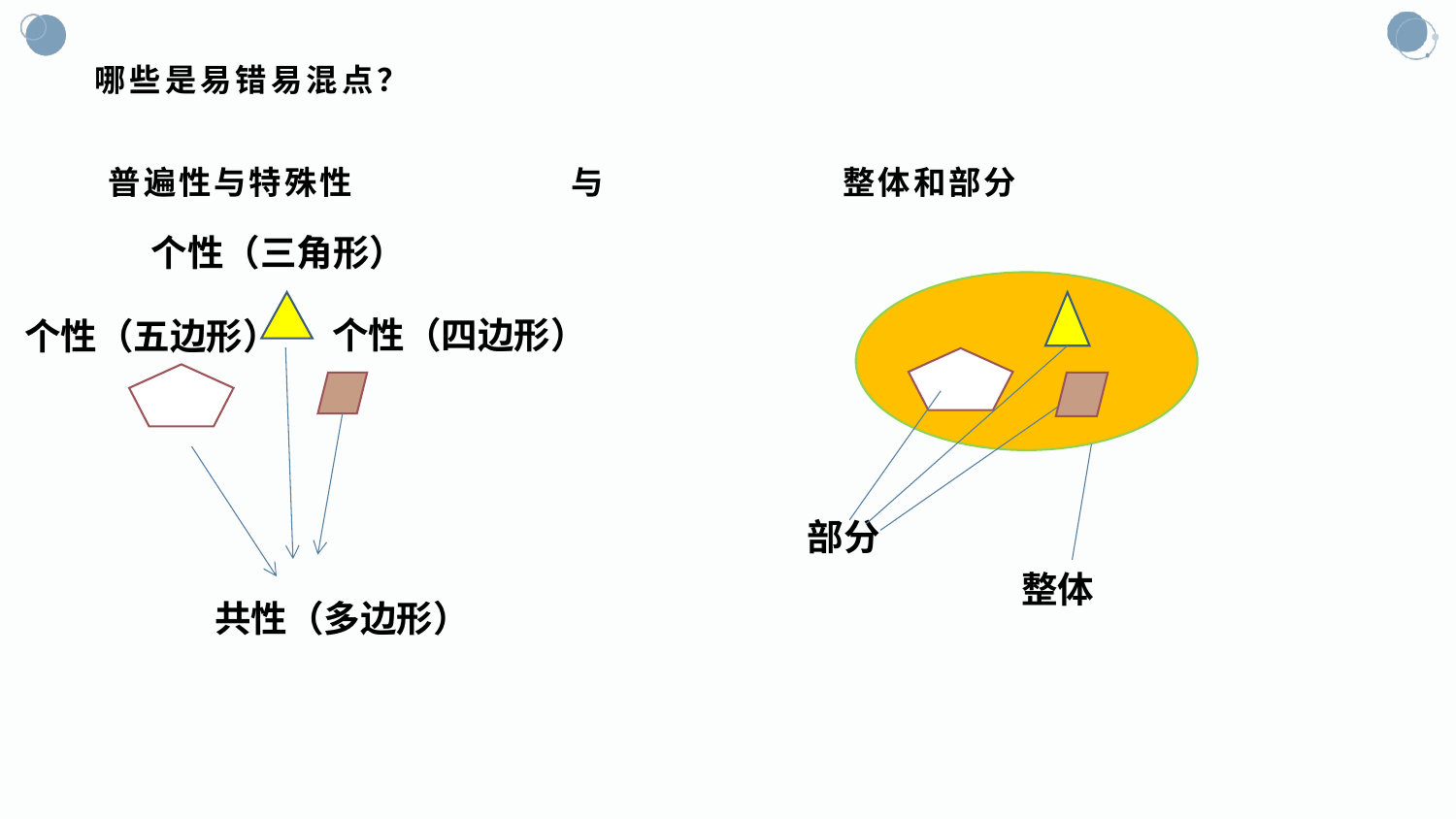

# 哪些是易错易混点？
普遍性与特殊性                     与                       整体和部分
个性（三角形）

个性（四边形）
个性（五边形）

部分
整体
共性（多边形）